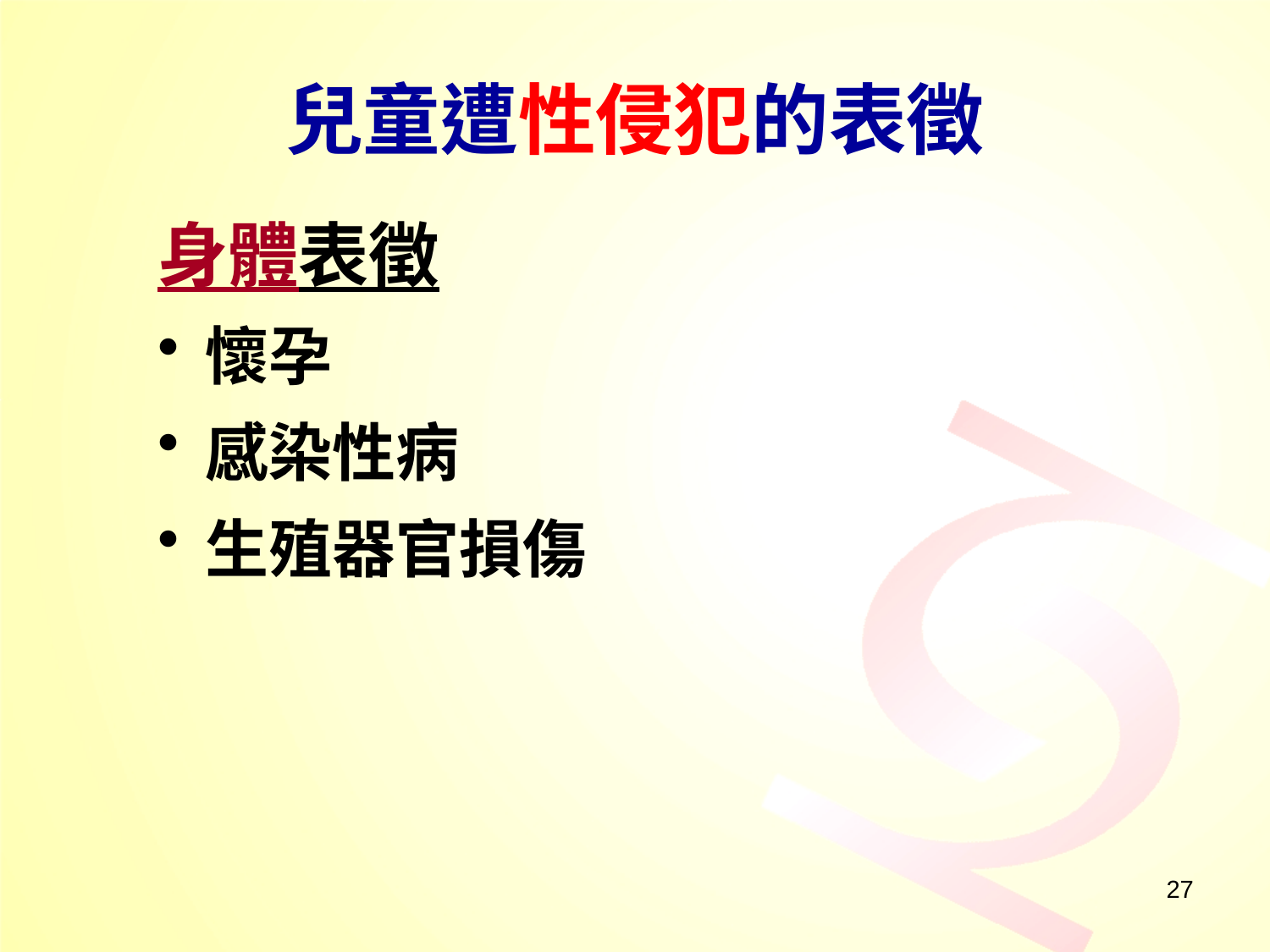

# 兒童遭性侵犯的表徵
身體表徵
懷孕
感染性病
生殖器官損傷
27